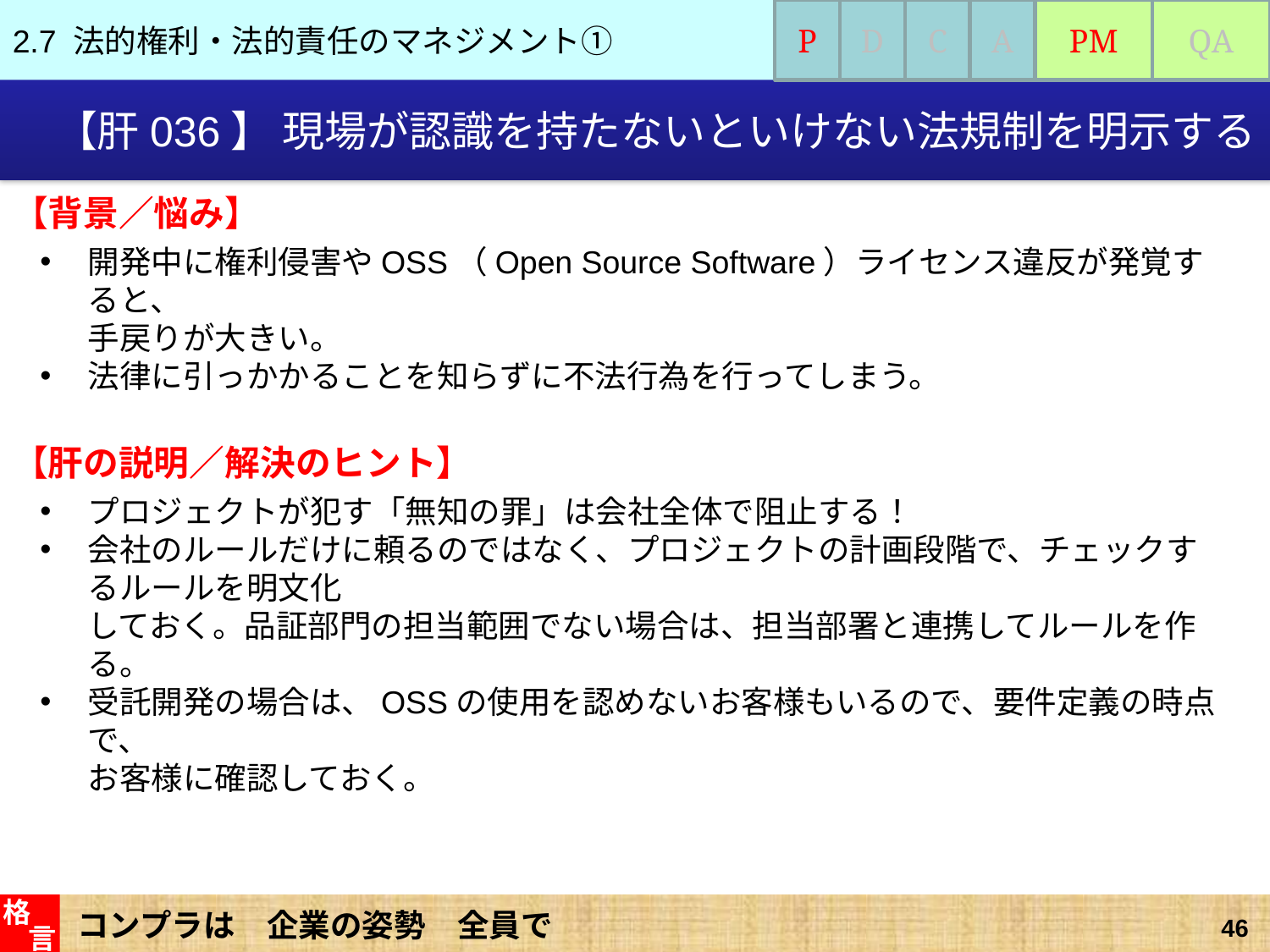

2.7 法的権利・法的責任のマネジメント①
P
D
C
A
PM
QA
# 【肝036】 現場が認識を持たないといけない法規制を明示する
【背景／悩み】
開発中に権利侵害やOSS（Open Source Software）ライセンス違反が発覚すると、
手戻りが大きい。
法律に引っかかることを知らずに不法行為を行ってしまう。
【肝の説明／解決のヒント】
プロジェクトが犯す「無知の罪」は会社全体で阻止する！
会社のルールだけに頼るのではなく、プロジェクトの計画段階で、チェックするルールを明文化
しておく。品証部門の担当範囲でない場合は、担当部署と連携してルールを作る。
受託開発の場合は、OSSの使用を認めないお客様もいるので、要件定義の時点で、
お客様に確認しておく。
コンプラは　企業の姿勢　全員で
格
言
46